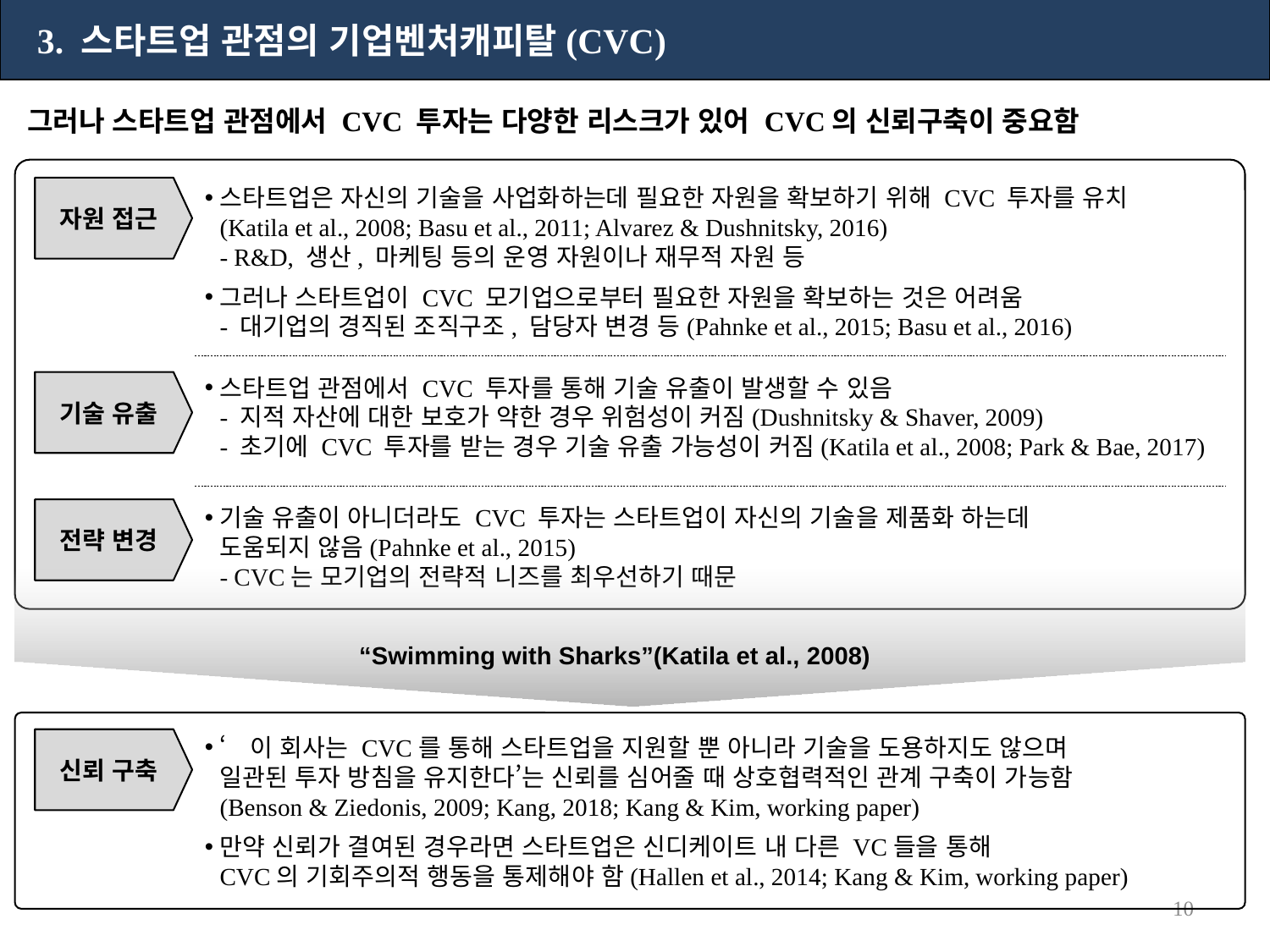

3. 스타트업 관점의 기업벤처캐피탈(CVC)

그러나 스타트업 관점에서 CVC 투자는 다양한 리스크가 있어 CVC의 신뢰구축이 중요함

스타트업은 자신의 기술을 사업화하는데 필요한 자원을 확보하기 위해 CVC 투자를 유치
(Katila et al., 2008; Basu et al., 2011; Alvarez & Dushnitsky, 2016)
- R&D, 생산, 마케팅 등의 운영 자원이나 재무적 자원 등
그러나 스타트업이 CVC 모기업으로부터 필요한 자원을 확보하는 것은 어려움
- 대기업의 경직된 조직구조, 담당자 변경 등(Pahnke et al., 2015; Basu et al., 2016)
자원 접근
스타트업 관점에서 CVC 투자를 통해 기술 유출이 발생할 수 있음
- 지적 자산에 대한 보호가 약한 경우 위험성이 커짐(Dushnitsky & Shaver, 2009)
- 초기에 CVC 투자를 받는 경우 기술 유출 가능성이 커짐(Katila et al., 2008; Park & Bae, 2017)
기술 유출
기술 유출이 아니더라도 CVC 투자는 스타트업이 자신의 기술을 제품화 하는데
도움되지 않음(Pahnke et al., 2015)
- CVC는 모기업의 전략적 니즈를 최우선하기 때문
전략 변경
“Swimming with Sharks”(Katila et al., 2008)

‘이 회사는 CVC를 통해 스타트업을 지원할 뿐 아니라 기술을 도용하지도 않으며
일관된 투자 방침을 유지한다’는 신뢰를 심어줄 때 상호협력적인 관계 구축이 가능함
(Benson & Ziedonis, 2009; Kang, 2018; Kang & Kim, working paper)
만약 신뢰가 결여된 경우라면 스타트업은 신디케이트 내 다른 VC들을 통해
CVC의 기회주의적 행동을 통제해야 함(Hallen et al., 2014; Kang & Kim, working paper)
신뢰 구축
10